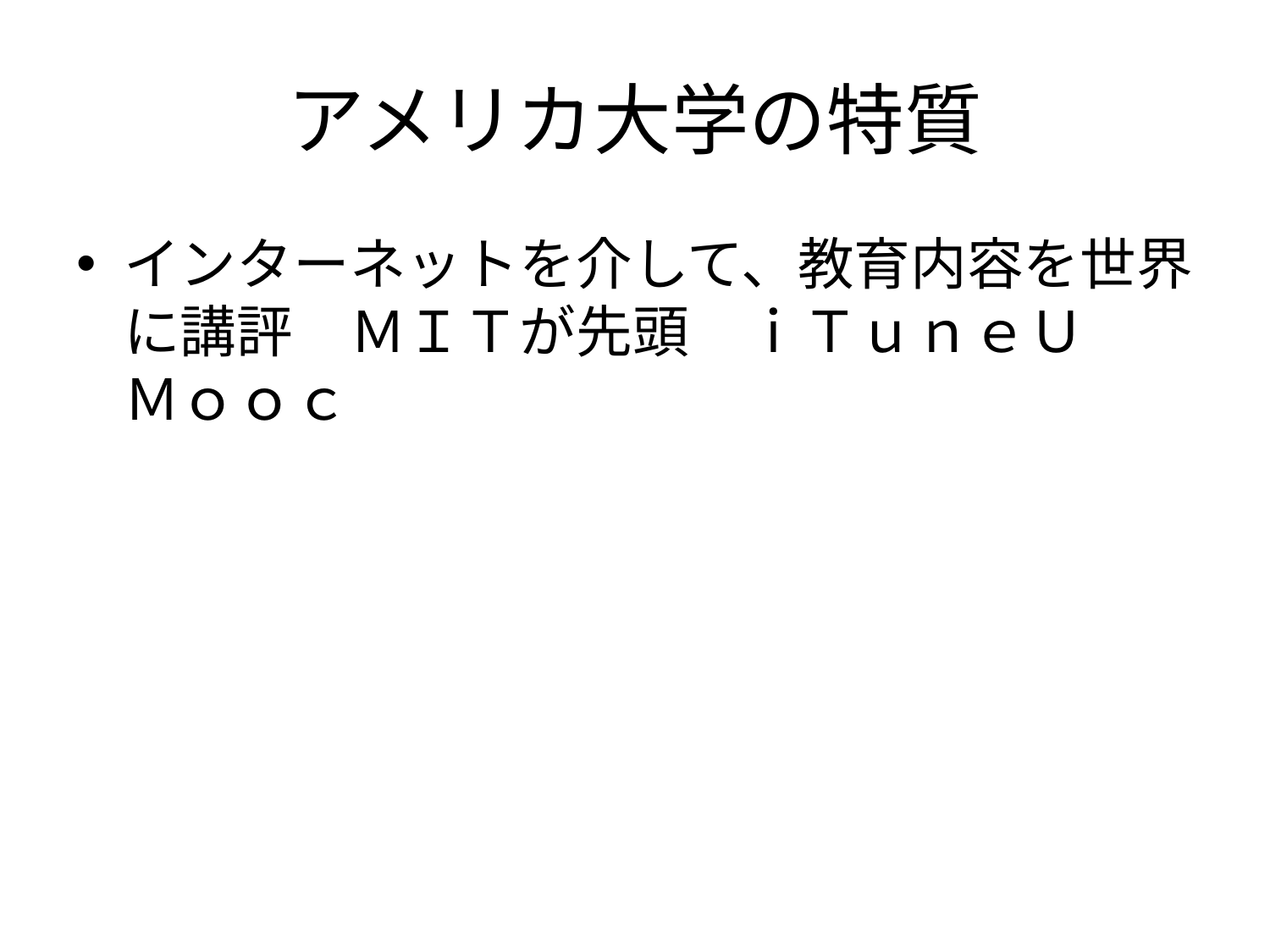

# アメリカ大学の特質
インターネットを介して、教育内容を世界に講評　ＭＩＴが先頭　ｉＴｕｎｅＵ　Ｍｏｏｃ